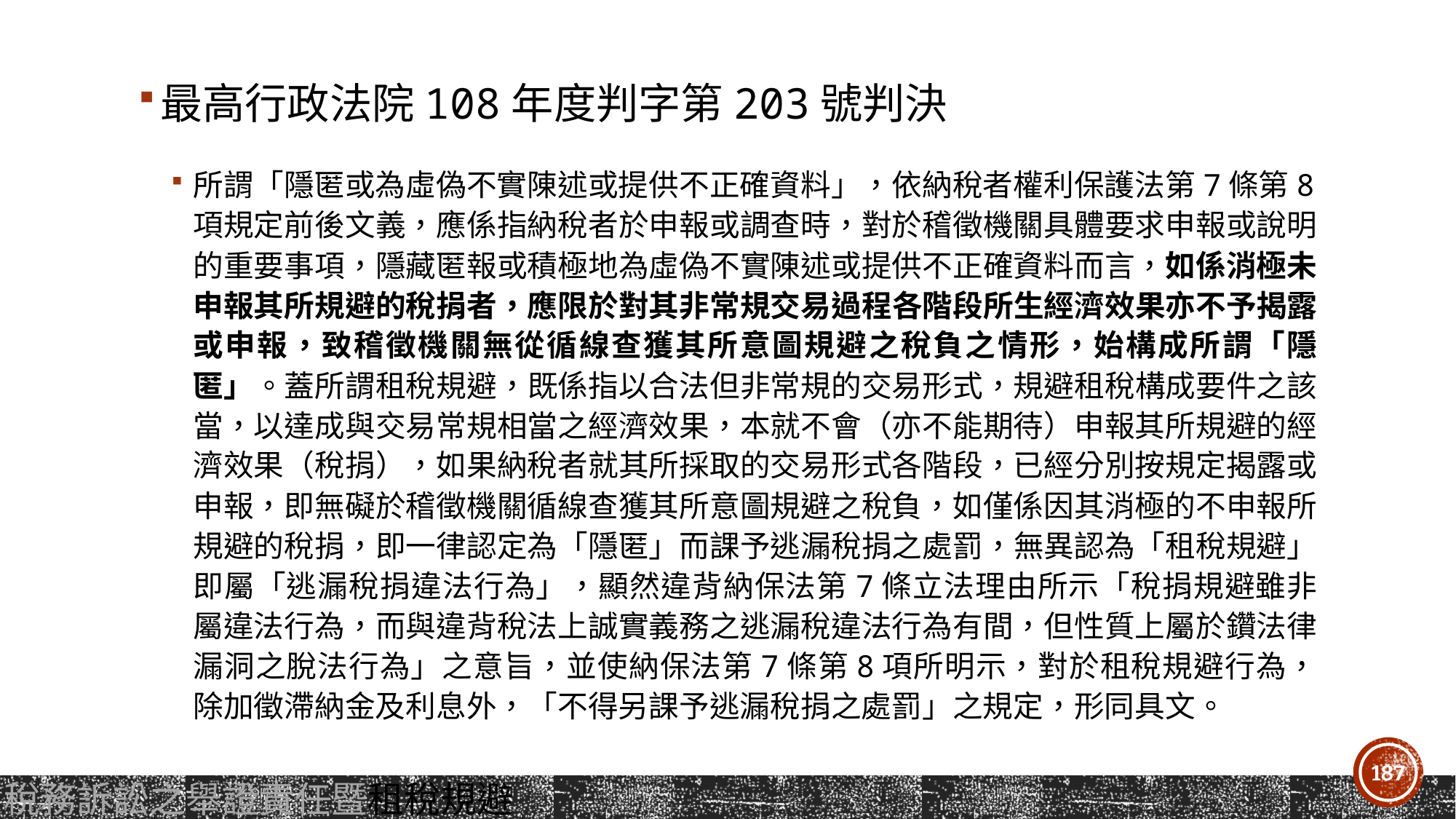

最高行政法院108年度判字第203號判決

所謂「隱匿或為虛偽不實陳述或提供不正確資料」，依納稅者權利保護法第7條第8項規定前後文義，應係指納稅者於申報或調查時，對於稽徵機關具體要求申報或說明的重要事項，隱藏匿報或積極地為虛偽不實陳述或提供不正確資料而言，如係消極未申報其所規避的稅捐者，應限於對其非常規交易過程各階段所生經濟效果亦不予揭露或申報，致稽徵機關無從循線查獲其所意圖規避之稅負之情形，始構成所謂「隱匿」。蓋所謂租稅規避，既係指以合法但非常規的交易形式，規避租稅構成要件之該當，以達成與交易常規相當之經濟效果，本就不會（亦不能期待）申報其所規避的經濟效果（稅捐），如果納稅者就其所採取的交易形式各階段，已經分別按規定揭露或申報，即無礙於稽徵機關循線查獲其所意圖規避之稅負，如僅係因其消極的不申報所規避的稅捐，即一律認定為「隱匿」而課予逃漏稅捐之處罰，無異認為「租稅規避」即屬「逃漏稅捐違法行為」，顯然違背納保法第7條立法理由所示「稅捐規避雖非屬違法行為，而與違背稅法上誠實義務之逃漏稅違法行為有間，但性質上屬於鑽法律漏洞之脫法行為」之意旨，並使納保法第7條第8項所明示，對於租稅規避行為，除加徵滯納金及利息外，「不得另課予逃漏稅捐之處罰」之規定，形同具文。

187